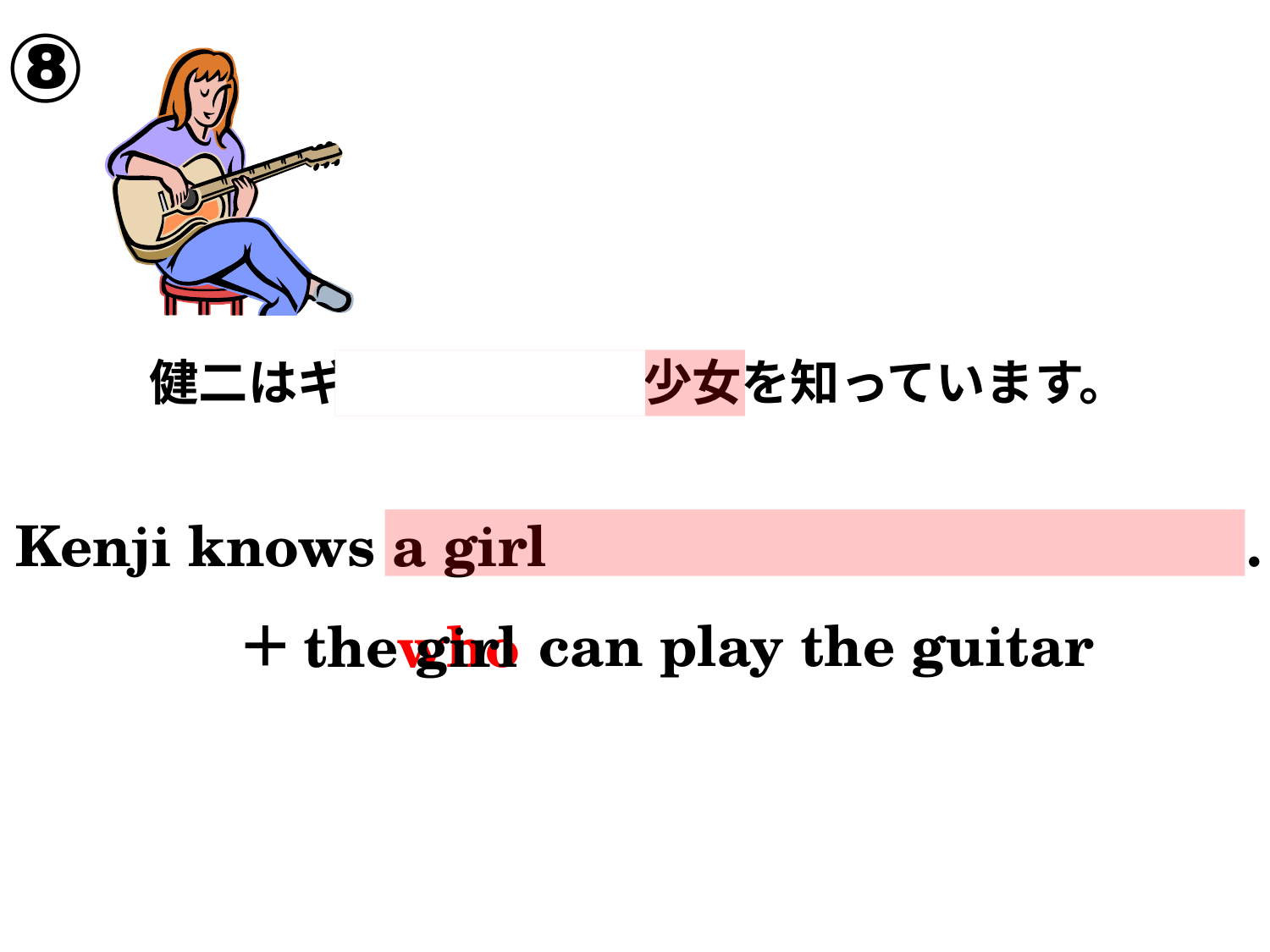

⑧

健二はギターを弾ける少女を知っています。

Kenji knows a girl
.

can play the guitar
＋
the girl
who